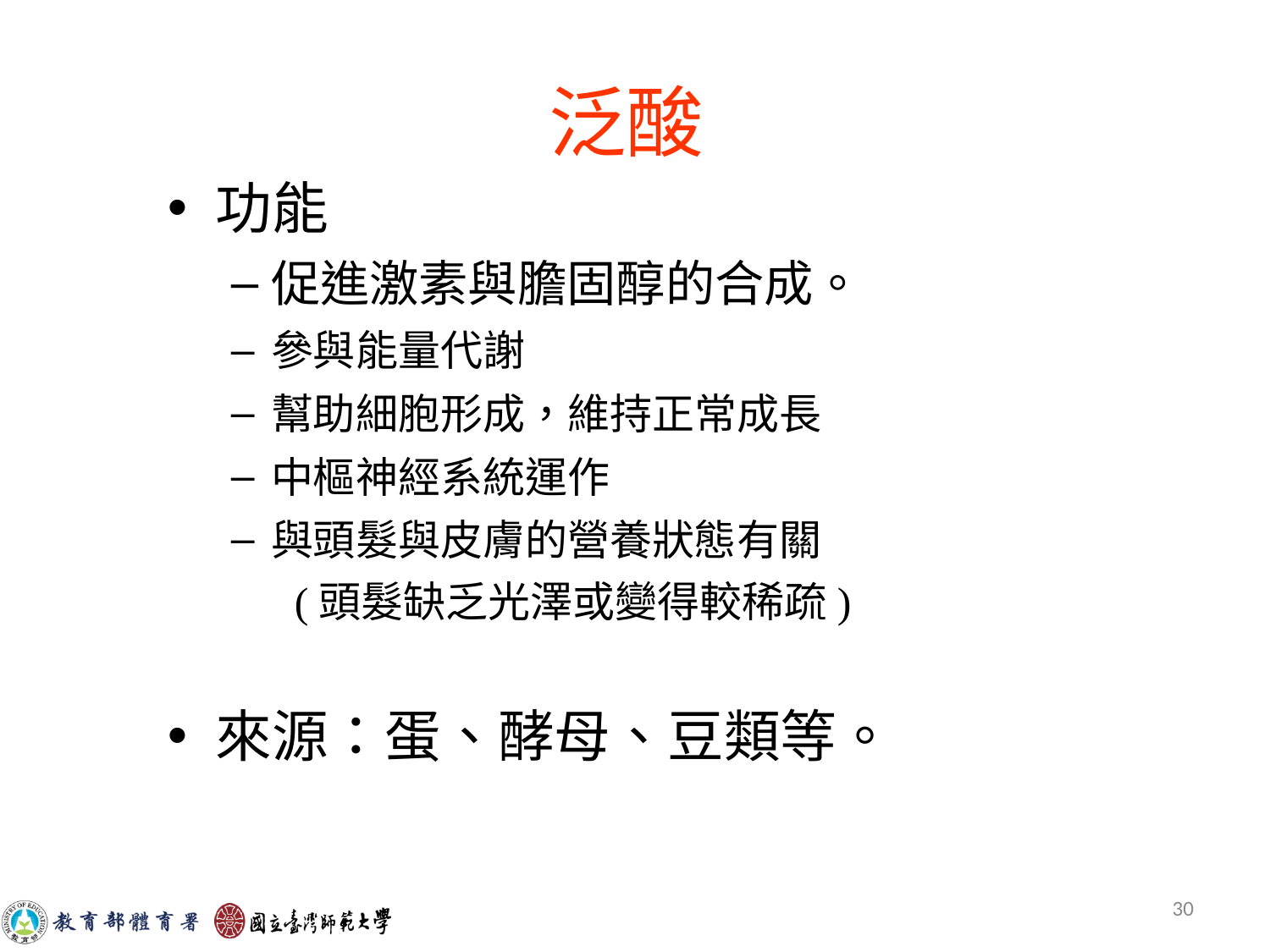

# 泛酸
功能
促進激素與膽固醇的合成。
參與能量代謝
幫助細胞形成，維持正常成長
中樞神經系統運作
與頭髮與皮膚的營養狀態有關
(頭髮缺乏光澤或變得較稀疏)

來源：蛋、酵母、豆類等。
30